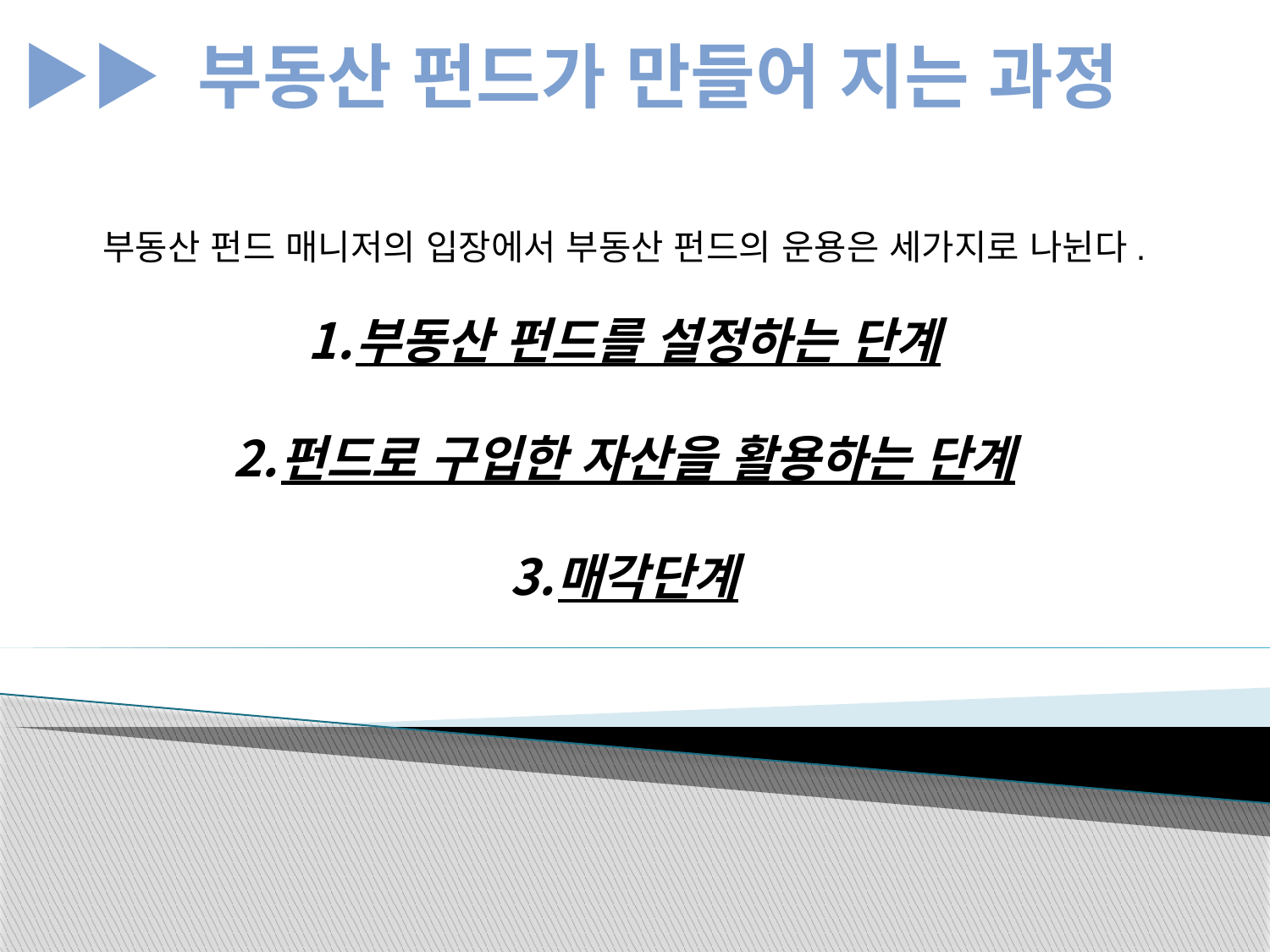

▶▶ 부동산 펀드가 만들어 지는 과정
부동산 펀드 매니저의 입장에서 부동산 펀드의 운용은 세가지로 나뉜다.

부동산 펀드를 설정하는 단계

펀드로 구입한 자산을 활용하는 단계

매각단계